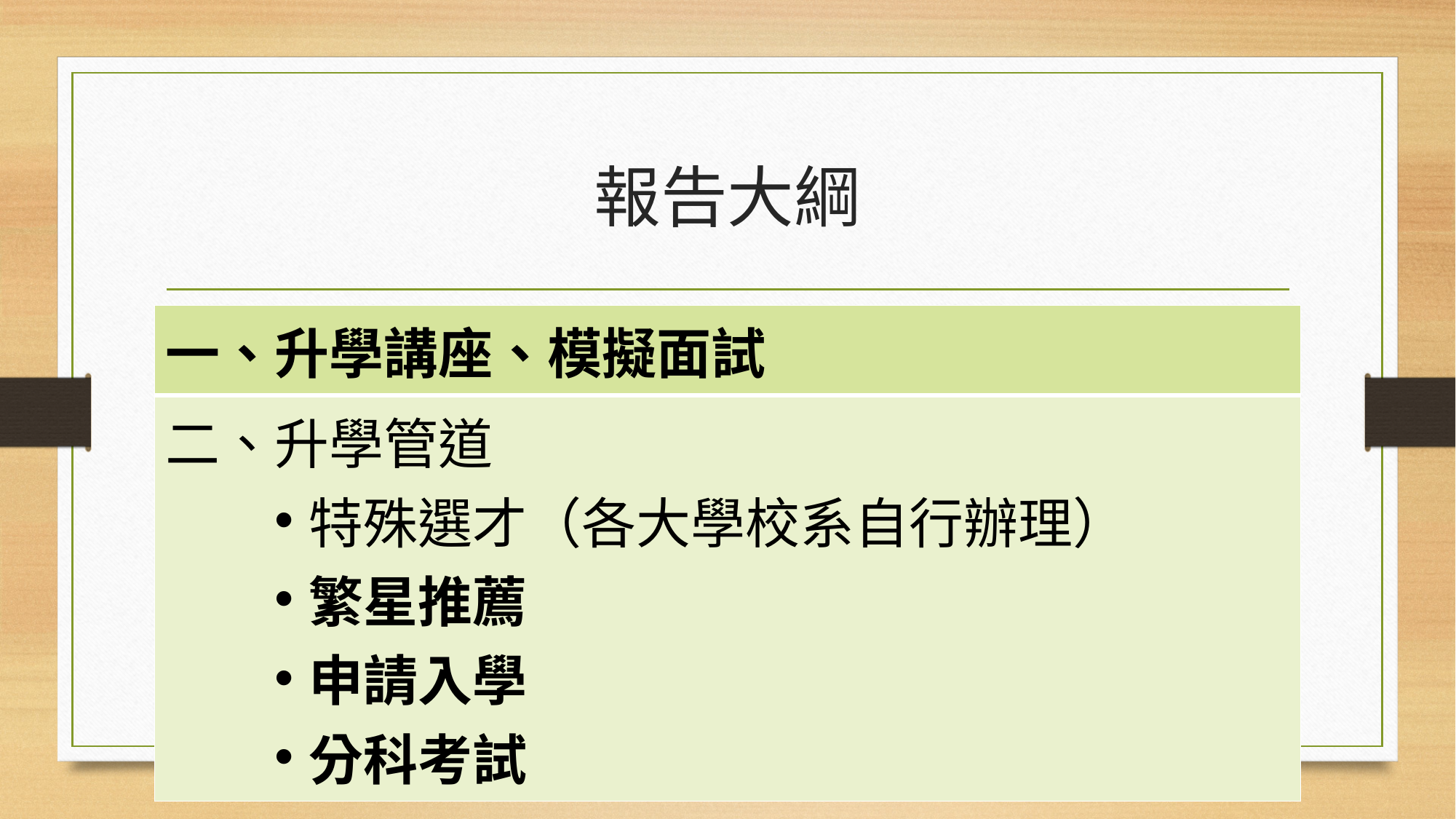

# 報告大綱
| 一、升學講座、模擬面試 |
| --- |
| 二、升學管道 特殊選才（各大學校系自行辦理） 繁星推薦 申請入學 分科考試 |